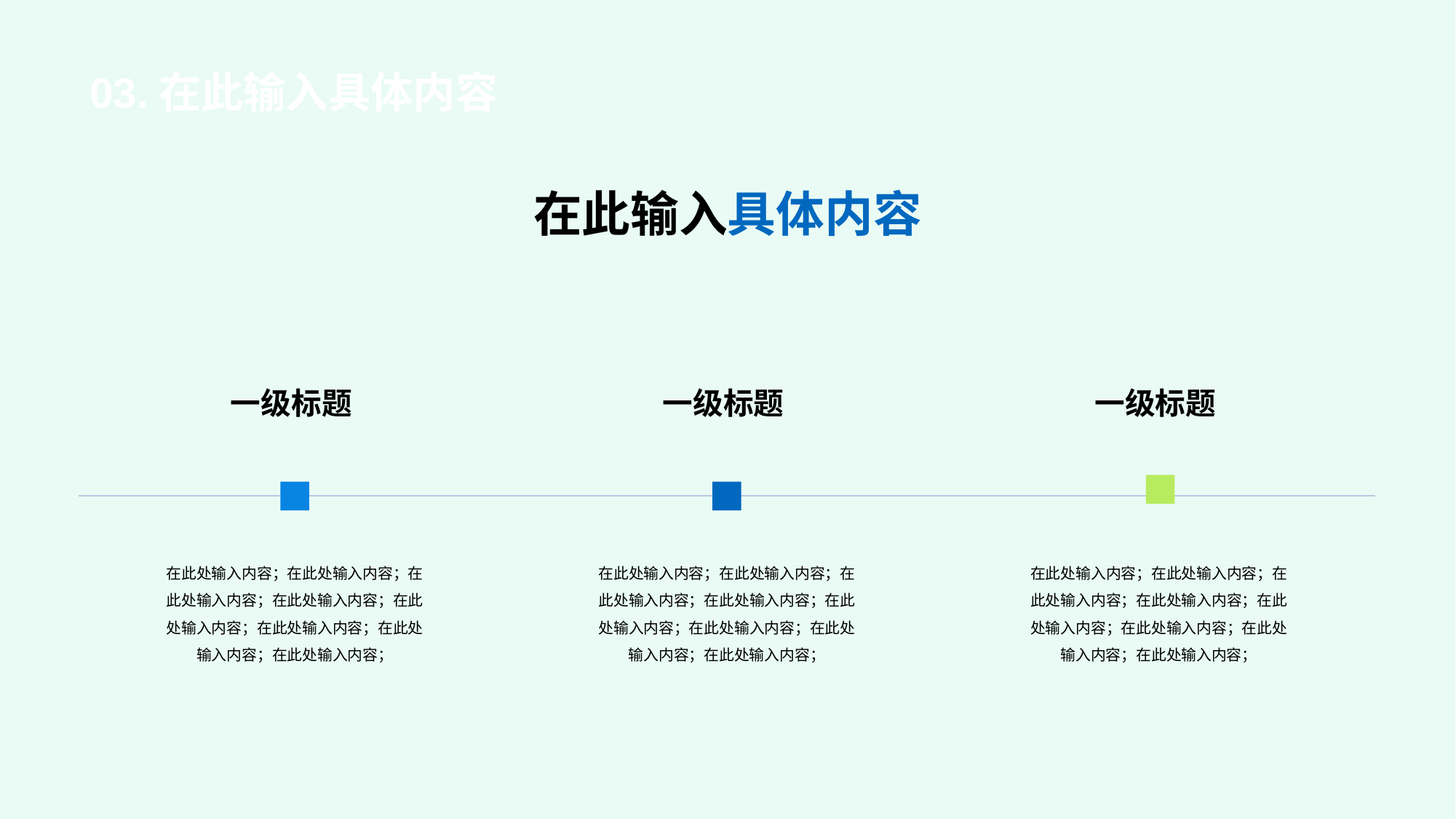

03.在此输入具体内容
在此输入具体内容
一级标题
一级标题
一级标题

在此处输入内容；在此处输入内容；在此处输入内容；在此处输入内容；在此处输入内容；在此处输入内容；在此处输入内容；在此处输入内容；
在此处输入内容；在此处输入内容；在此处输入内容；在此处输入内容；在此处输入内容；在此处输入内容；在此处输入内容；在此处输入内容；
在此处输入内容；在此处输入内容；在此处输入内容；在此处输入内容；在此处输入内容；在此处输入内容；在此处输入内容；在此处输入内容；